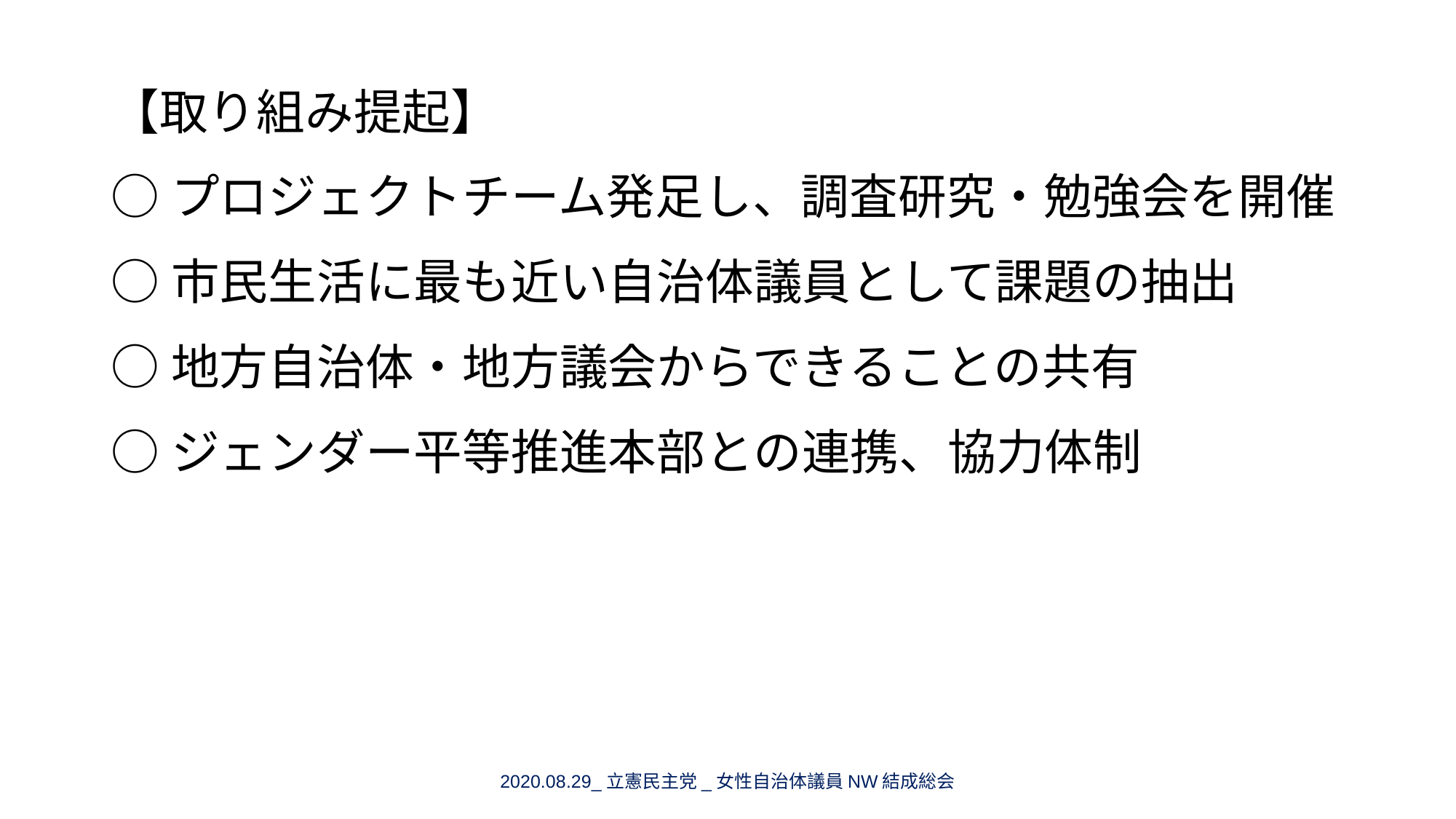

【取り組み提起】
○プロジェクトチーム発足し、調査研究・勉強会を開催
○市民生活に最も近い自治体議員として課題の抽出
○地方自治体・地方議会からできることの共有
○ジェンダー平等推進本部との連携、協力体制

2020.08.29_立憲民主党_女性自治体議員NW結成総会